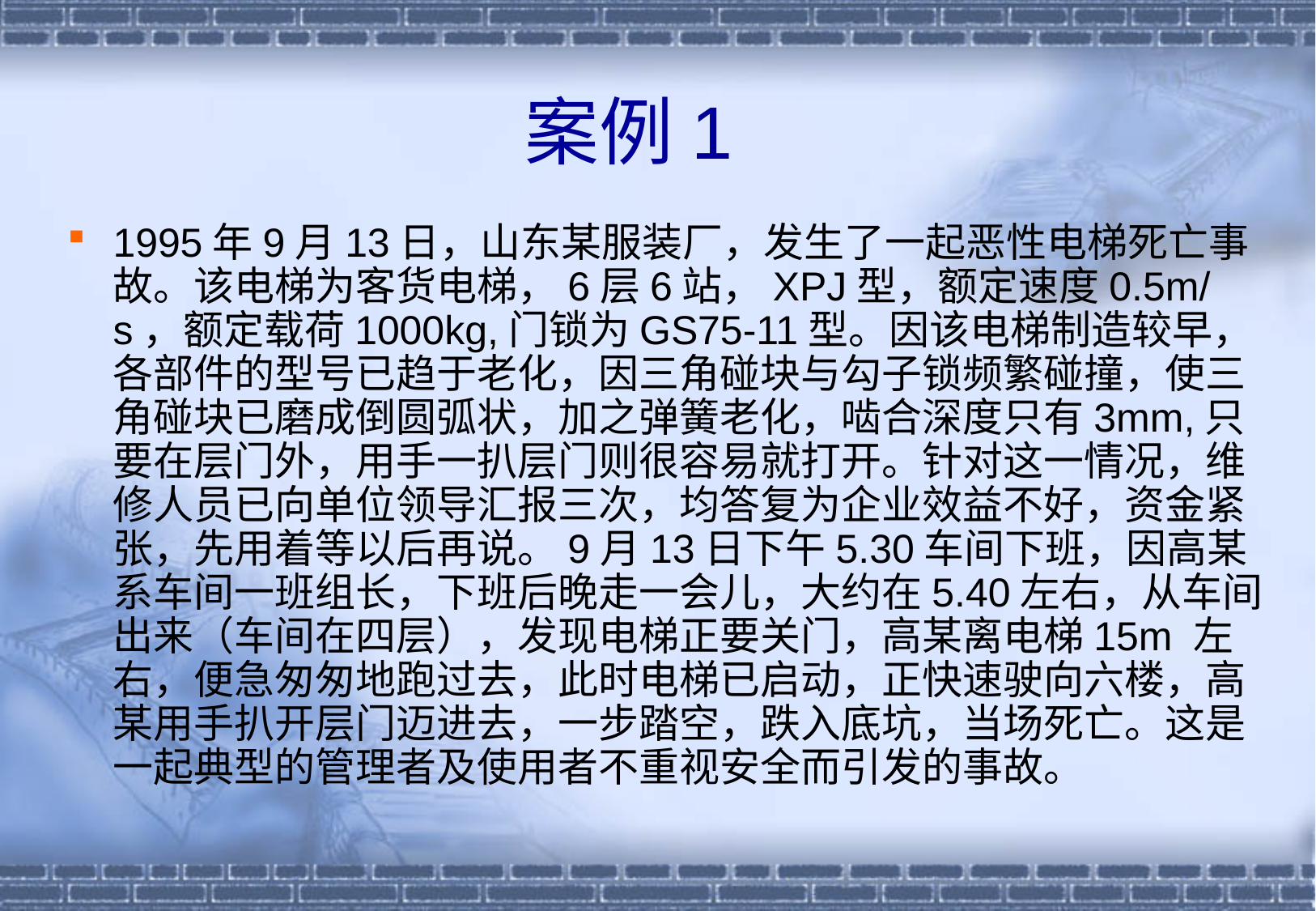

# 案例1
1995年9月13日，山东某服装厂，发生了一起恶性电梯死亡事故。该电梯为客货电梯，6层6站，XPJ型，额定速度0.5m/s，额定载荷1000kg,门锁为GS75-11型。因该电梯制造较早，各部件的型号已趋于老化，因三角碰块与勾子锁频繁碰撞，使三角碰块已磨成倒圆弧状，加之弹簧老化，啮合深度只有3mm,只要在层门外，用手一扒层门则很容易就打开。针对这一情况，维修人员已向单位领导汇报三次，均答复为企业效益不好，资金紧张，先用着等以后再说。9月13日下午5.30车间下班，因高某系车间一班组长，下班后晚走一会儿，大约在5.40左右，从车间出来（车间在四层），发现电梯正要关门，高某离电梯15m 左右，便急匆匆地跑过去，此时电梯已启动，正快速驶向六楼，高某用手扒开层门迈进去，一步踏空，跌入底坑，当场死亡。这是一起典型的管理者及使用者不重视安全而引发的事故。